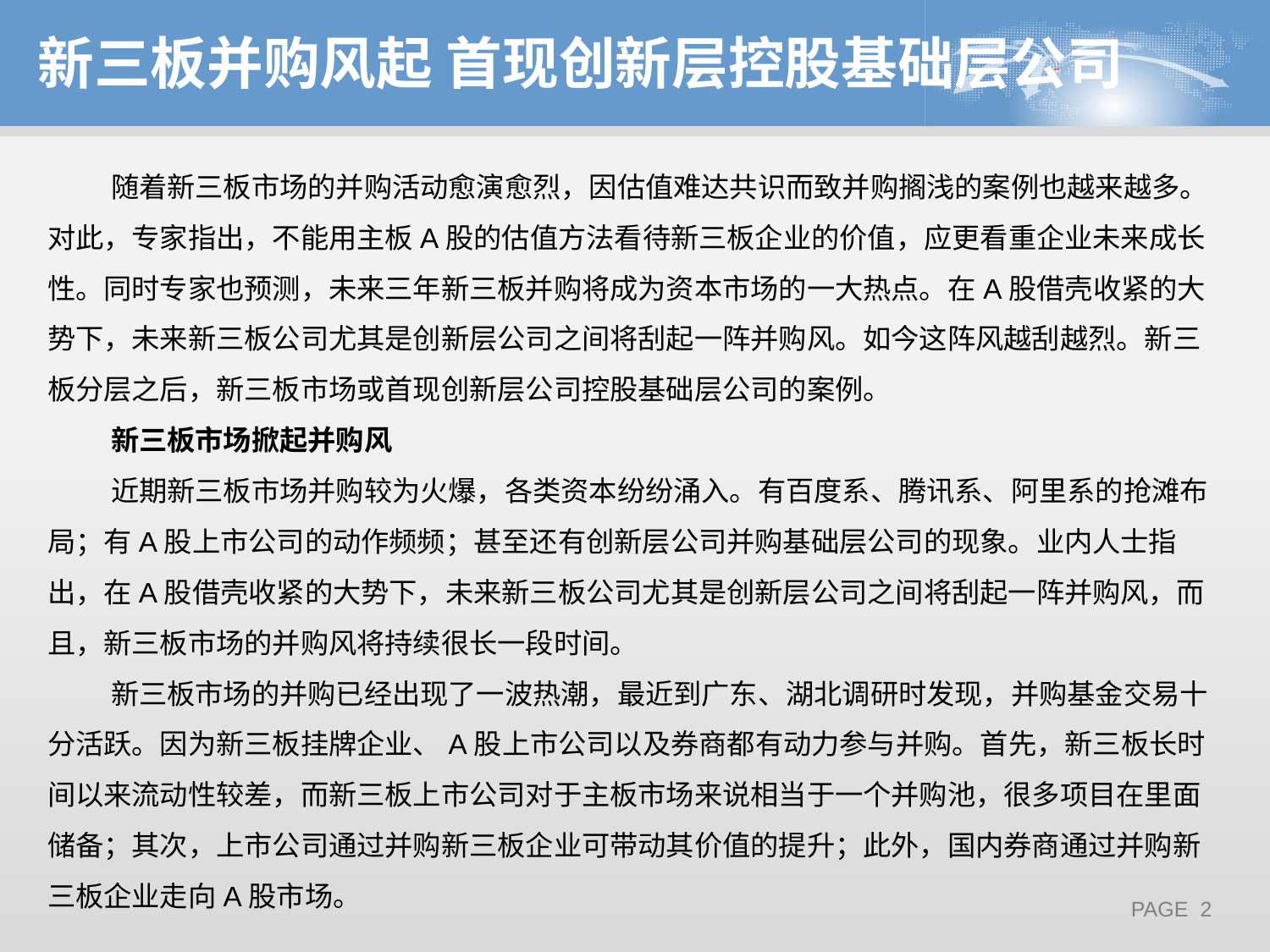

新三板并购风起 首现创新层控股基础层公司
随着新三板市场的并购活动愈演愈烈，因估值难达共识而致并购搁浅的案例也越来越多。对此，专家指出，不能用主板A股的估值方法看待新三板企业的价值，应更看重企业未来成长性。同时专家也预测，未来三年新三板并购将成为资本市场的一大热点。在A股借壳收紧的大势下，未来新三板公司尤其是创新层公司之间将刮起一阵并购风。如今这阵风越刮越烈。新三板分层之后，新三板市场或首现创新层公司控股基础层公司的案例。
新三板市场掀起并购风
近期新三板市场并购较为火爆，各类资本纷纷涌入。有百度系、腾讯系、阿里系的抢滩布局；有A股上市公司的动作频频；甚至还有创新层公司并购基础层公司的现象。业内人士指出，在A股借壳收紧的大势下，未来新三板公司尤其是创新层公司之间将刮起一阵并购风，而且，新三板市场的并购风将持续很长一段时间。
新三板市场的并购已经出现了一波热潮，最近到广东、湖北调研时发现，并购基金交易十分活跃。因为新三板挂牌企业、A股上市公司以及券商都有动力参与并购。首先，新三板长时间以来流动性较差，而新三板上市公司对于主板市场来说相当于一个并购池，很多项目在里面储备；其次，上市公司通过并购新三板企业可带动其价值的提升；此外，国内券商通过并购新三板企业走向A股市场。